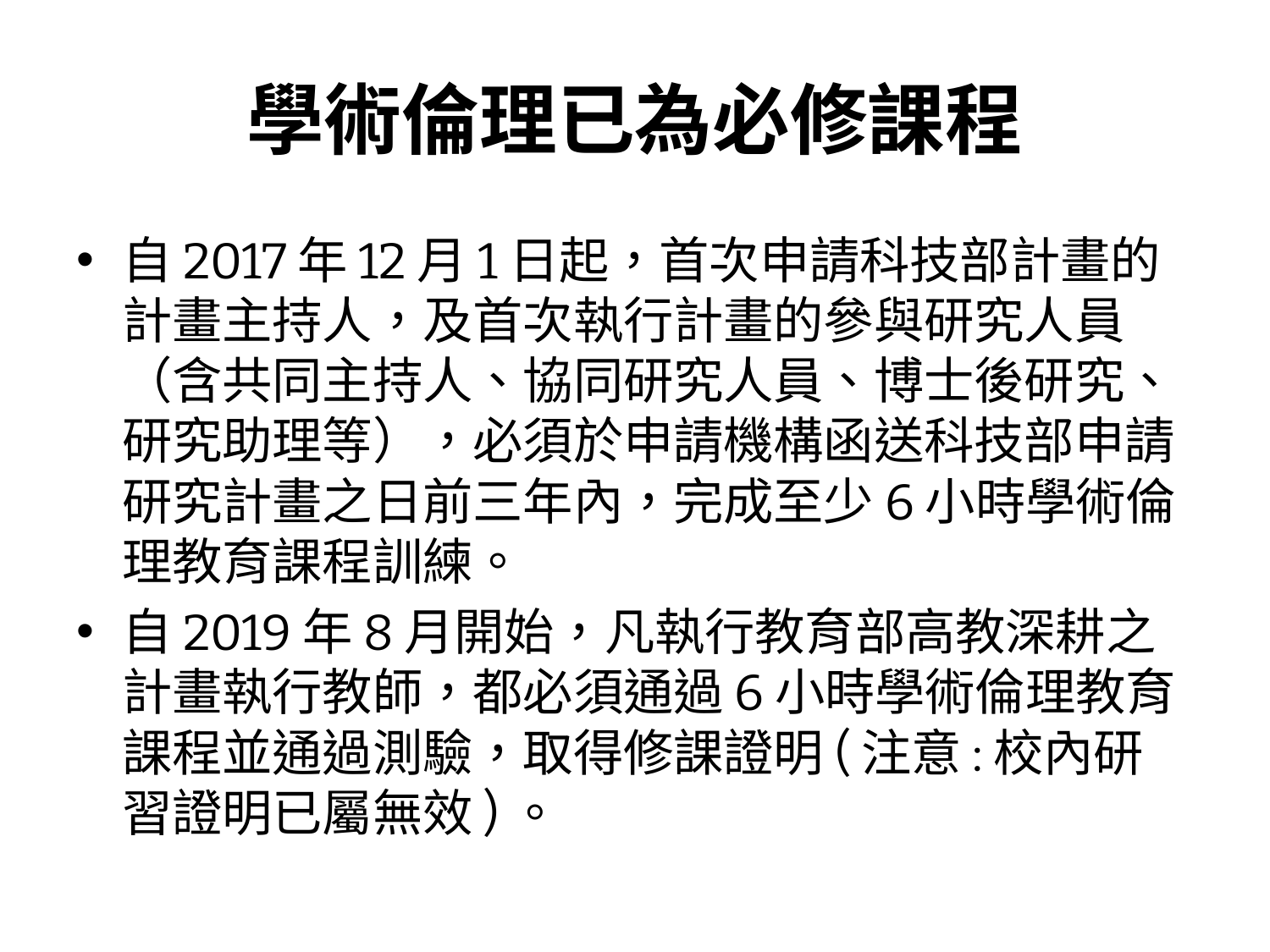

# 學術倫理已為必修課程
自2017年12月1日起，首次申請科技部計畫的計畫主持人，及首次執行計畫的參與研究人員（含共同主持人、協同研究人員、博士後研究、研究助理等），必須於申請機構函送科技部申請研究計畫之日前三年內，完成至少6小時學術倫理教育課程訓練。
自2019年8月開始，凡執行教育部高教深耕之計畫執行教師，都必須通過6小時學術倫理教育課程並通過測驗，取得修課證明(注意:校內研習證明已屬無效)。